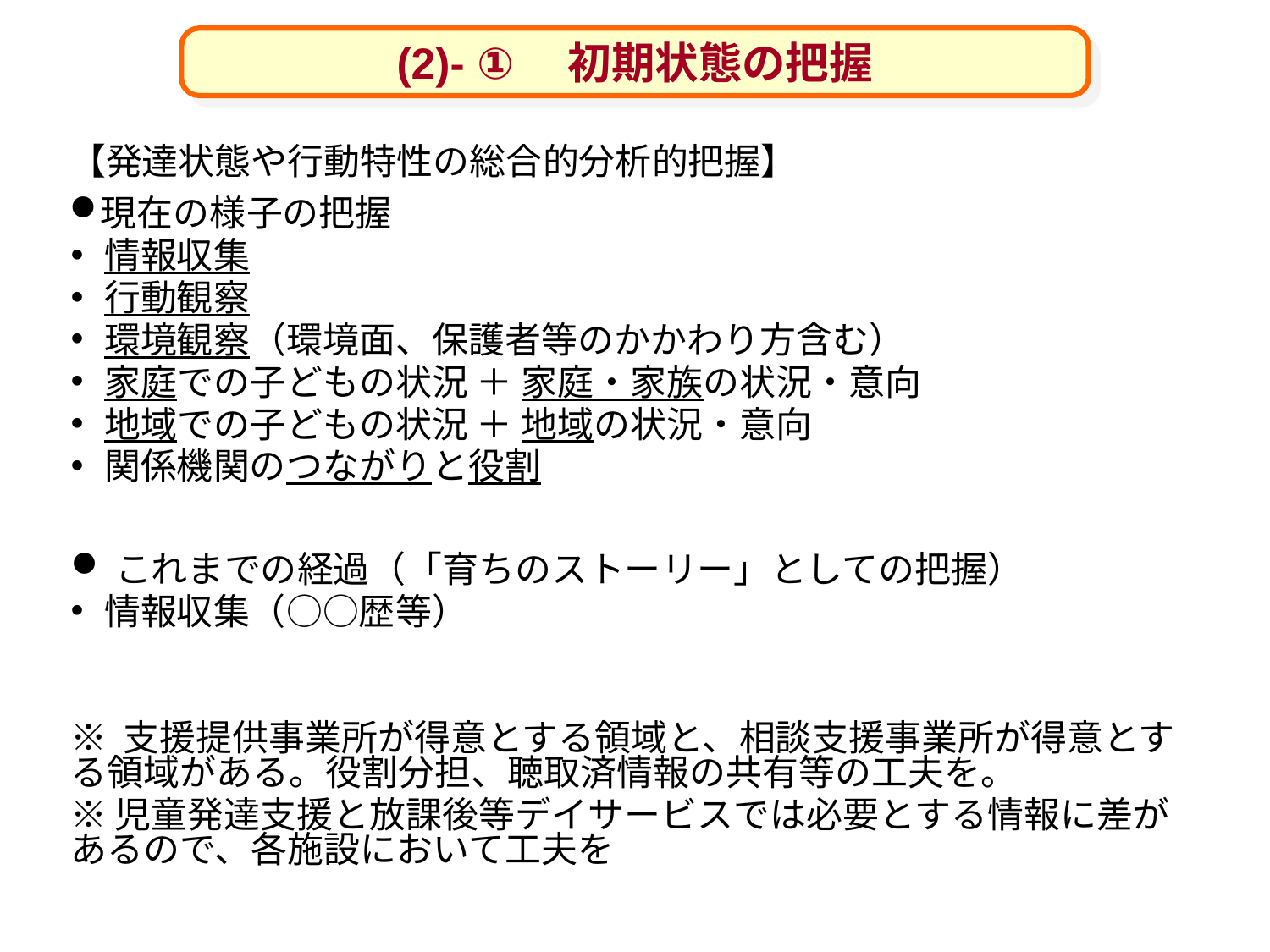

(2)- ①　初期状態の把握
【発達状態や行動特性の総合的分析的把握】
現在の様子の把握
情報収集
行動観察
環境観察（環境面、保護者等のかかわり方含む）
家庭での子どもの状況 ＋ 家庭・家族の状況・意向
地域での子どもの状況 ＋ 地域の状況・意向
関係機関のつながりと役割

これまでの経過（「育ちのストーリー」としての把握）
情報収集（○○歴等）

※ 支援提供事業所が得意とする領域と、相談支援事業所が得意とする領域がある。役割分担、聴取済情報の共有等の工夫を。
※児童発達支援と放課後等デイサービスでは必要とする情報に差があるので、各施設において工夫を